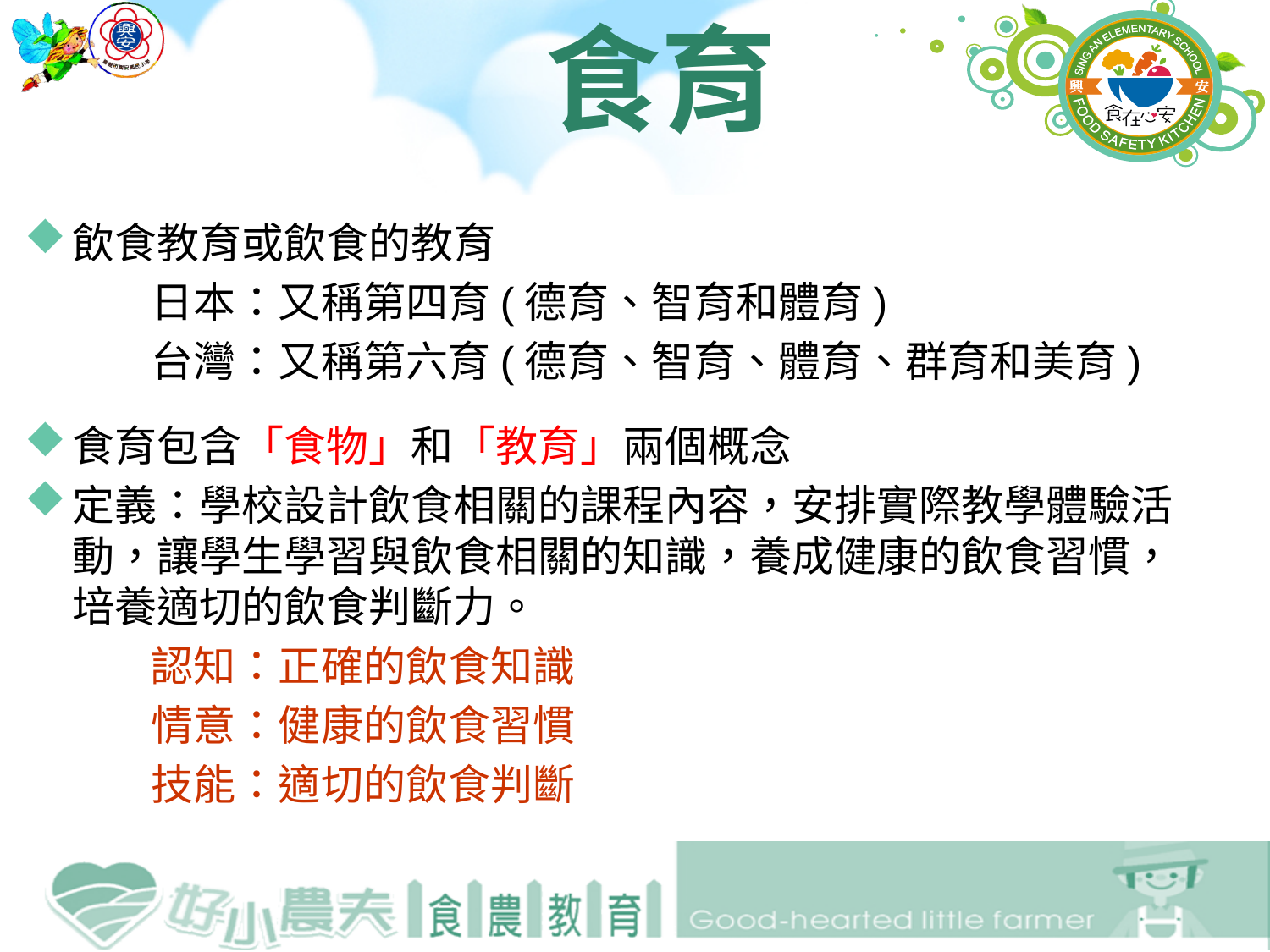

食育
飲食教育或飲食的教育
	日本：又稱第四育(德育、智育和體育)
	台灣：又稱第六育(德育、智育、體育、群育和美育)
食育包含「食物」和「教育」兩個概念
定義：學校設計飲食相關的課程內容，安排實際教學體驗活動，讓學生學習與飲食相關的知識，養成健康的飲食習慣，培養適切的飲食判斷力。
	認知：正確的飲食知識
	情意：健康的飲食習慣
	技能：適切的飲食判斷